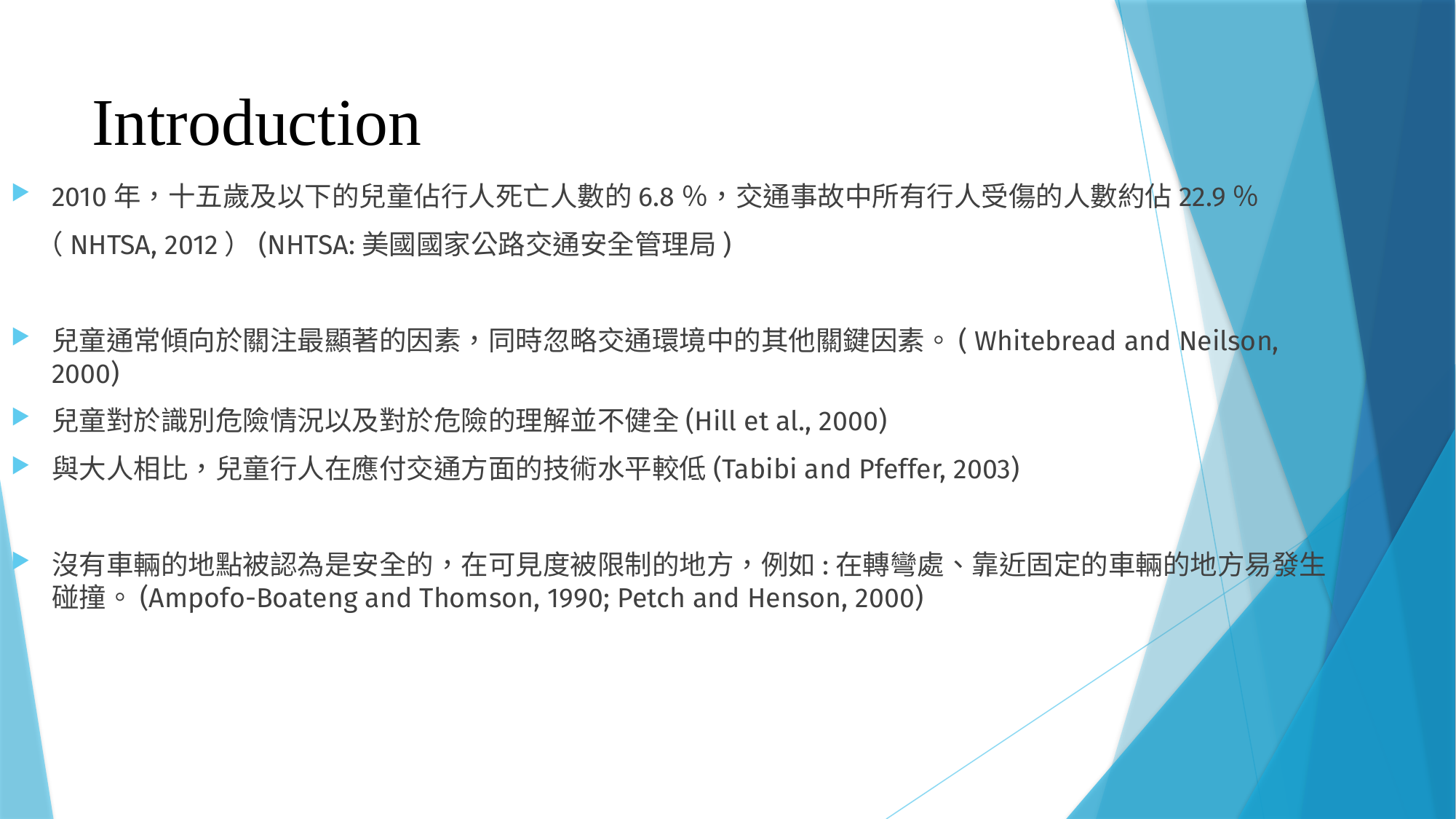

# Introduction
2010年，十五歲及以下的兒童佔行人死亡人數的6.8％，交通事故中所有行人受傷的人數約佔22.9％
   （NHTSA, 2012）(NHTSA:美國國家公路交通安全管理局)

兒童通常傾向於關注最顯著的因素，同時忽略交通環境中的其他關鍵因素。( Whitebread and Neilson, 2000)
兒童對於識別危險情況以及對於危險的理解並不健全(Hill et al., 2000)
與大人相比，兒童行人在應付交通方面的技術水平較低(Tabibi and Pfeffer, 2003)

沒有車輛的地點被認為是安全的，在可見度被限制的地方，例如:在轉彎處、靠近固定的車輛的地方易發生碰撞。(Ampofo-Boateng and Thomson, 1990; Petch and Henson, 2000)